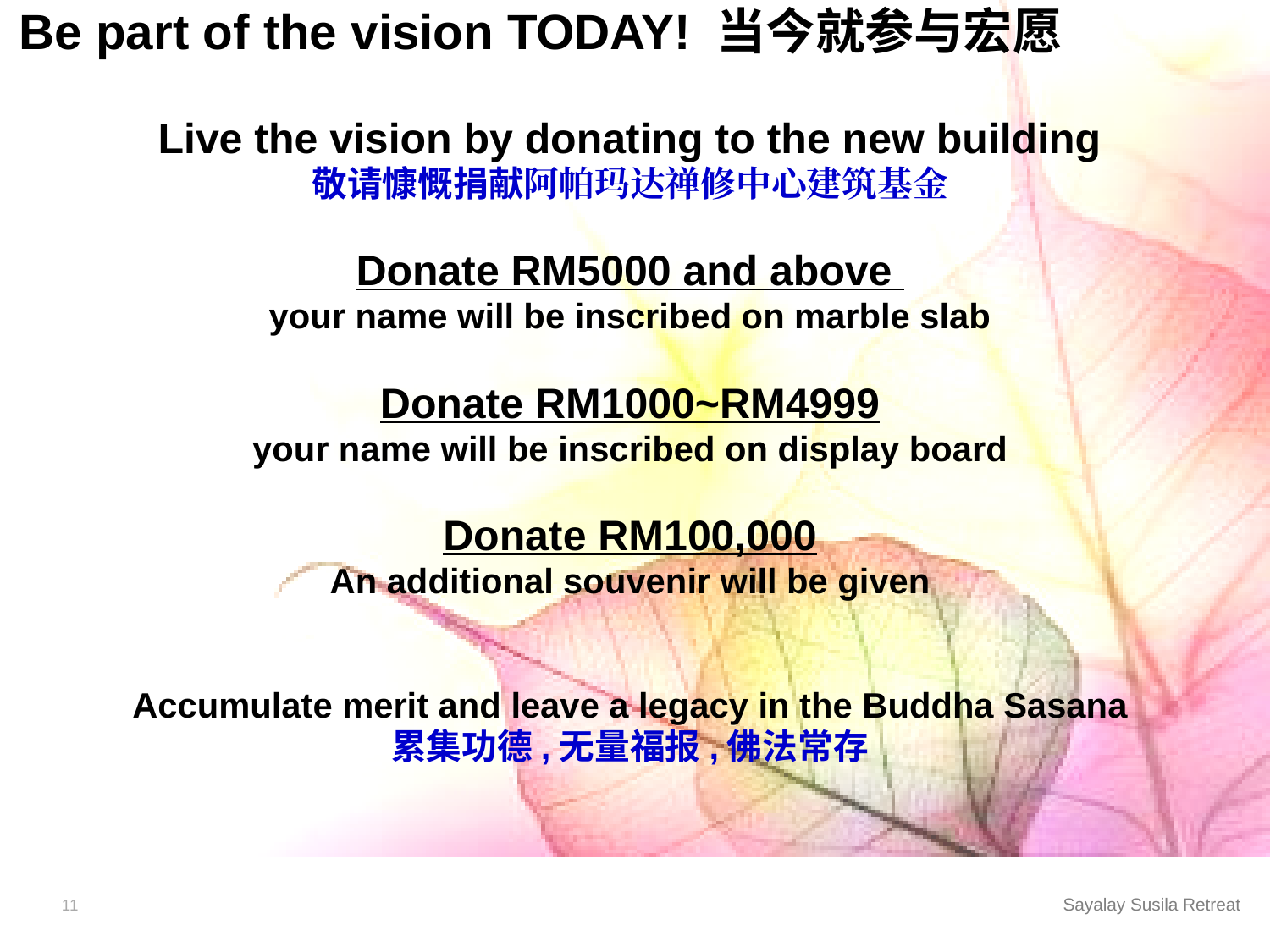

Be part of the vision TODAY! 当今就参与宏愿
Live the vision by donating to the new building
敬请慷慨捐献阿帕玛达禅修中心建筑基金

Donate RM5000 and above
your name will be inscribed on marble slab

Donate RM1000~RM4999
your name will be inscribed on display board

Donate RM100,000
An additional souvenir will be given

Accumulate merit and leave a legacy in the Buddha Sasana
累集功德,无量福报,佛法常存

11